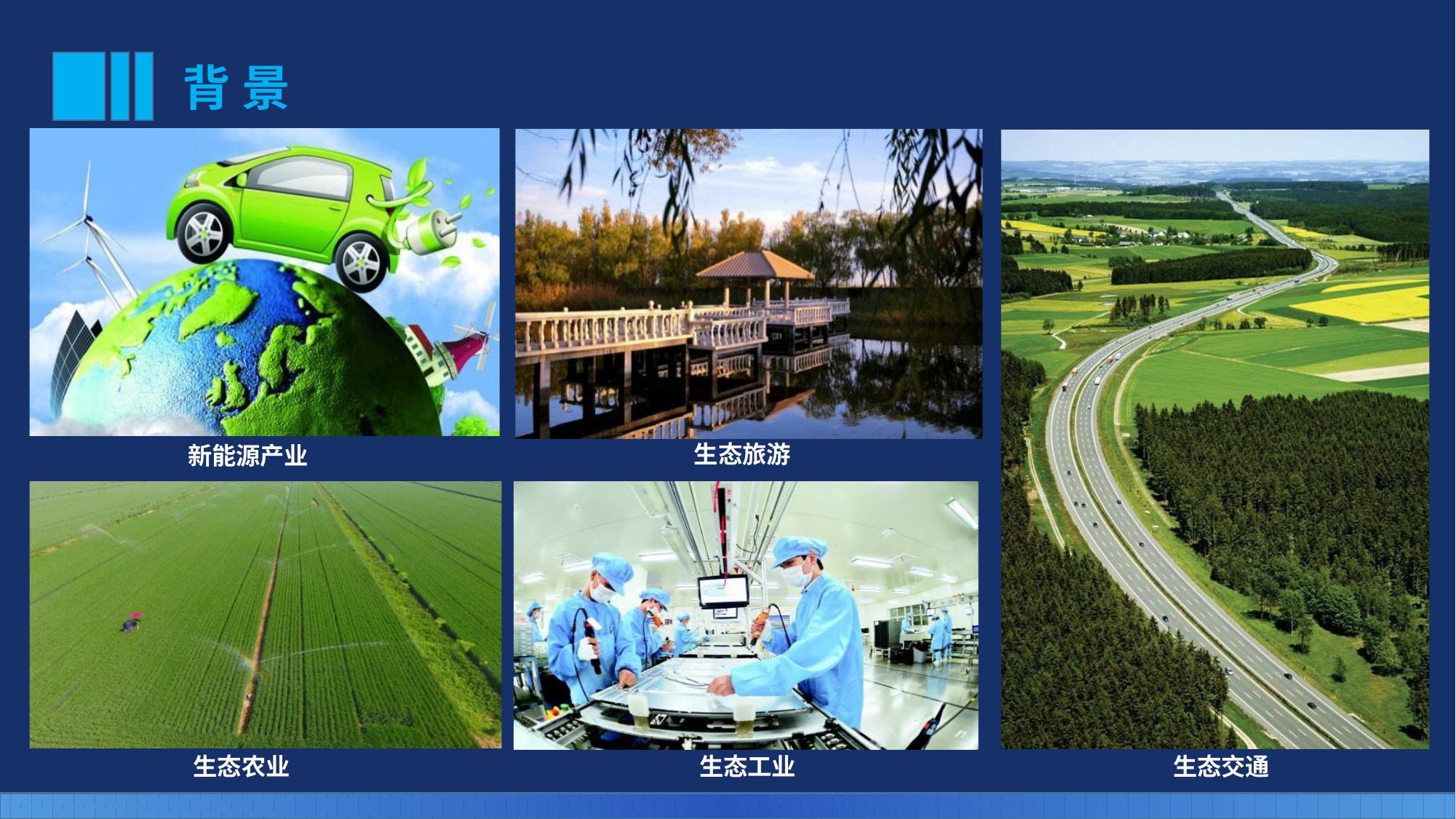

背 景

生态旅游
新能源产业

生态农业
生态工业
生态交通